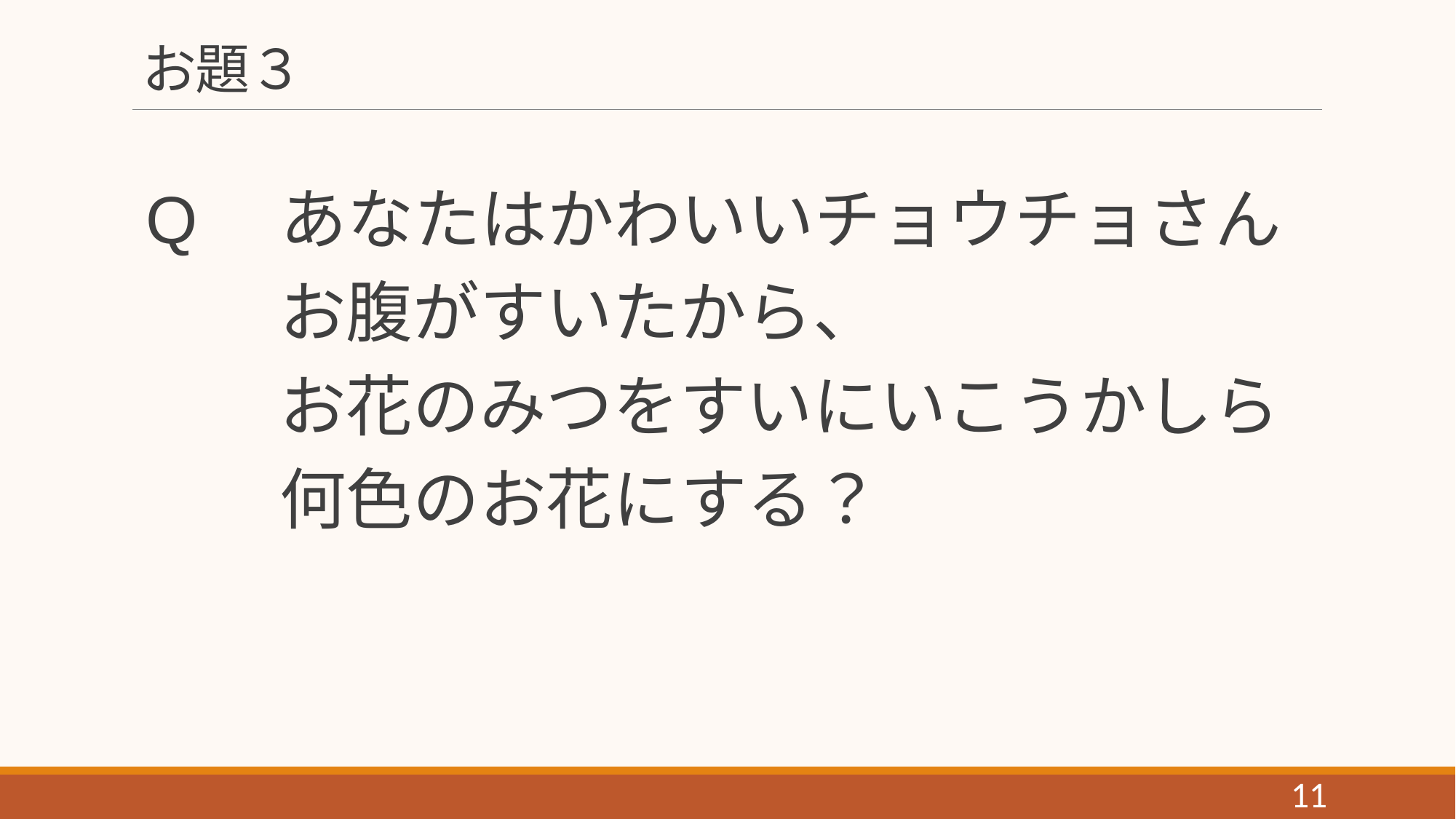

# お題３
Q　あなたはかわいいチョウチョさん
　　お腹がすいたから、
　　お花のみつをすいにいこうかしら
　　何色のお花にする？
11